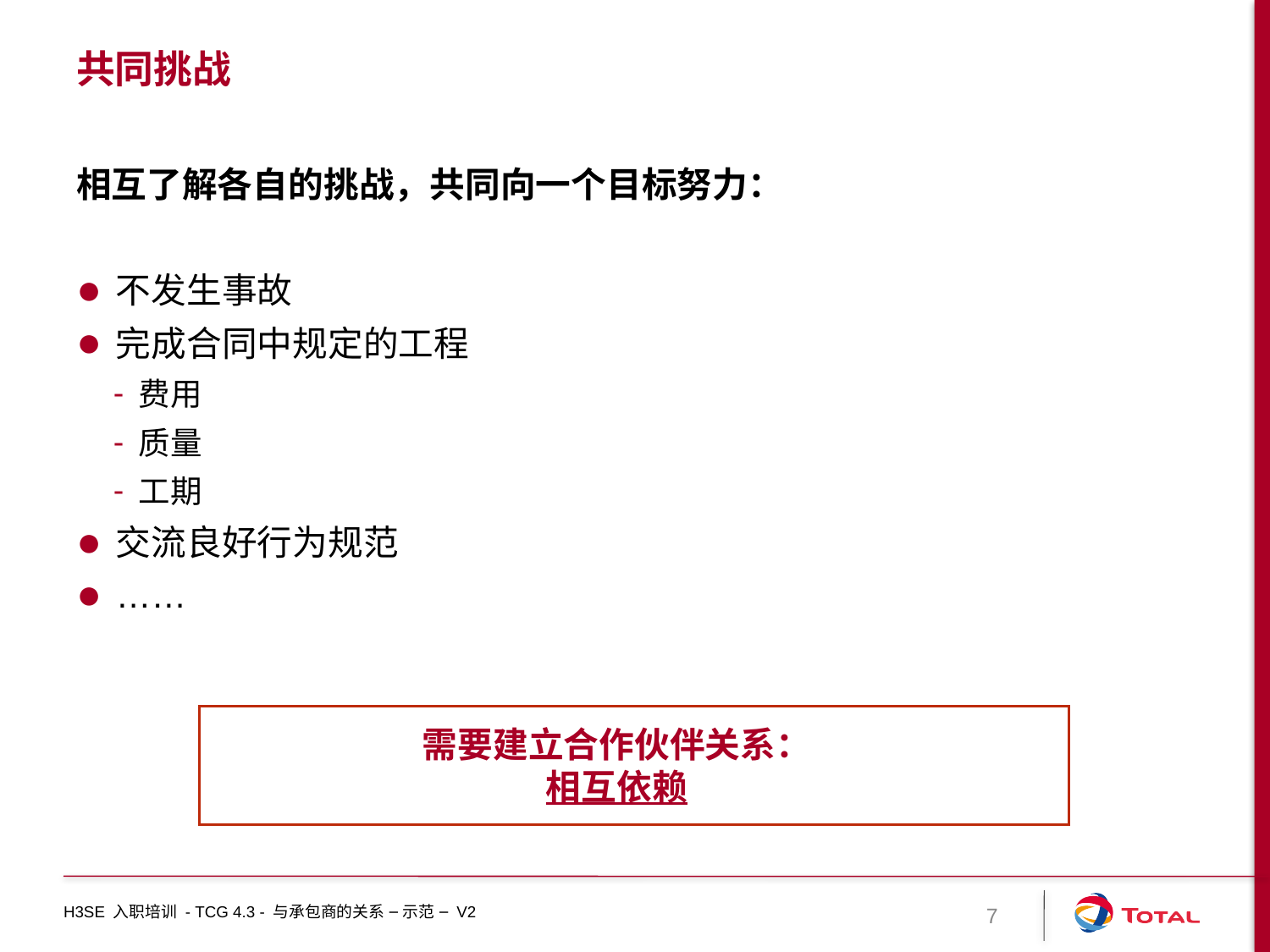

# 共同挑战
相互了解各自的挑战，共同向一个目标努力：

不发生事故
完成合同中规定的工程
费用
质量
工期
交流良好行为规范
……

需要建立合作伙伴关系：
相互依赖

H3SE 入职培训 - TCG 4.3 - 与承包商的关系 – 示范 – V2
7